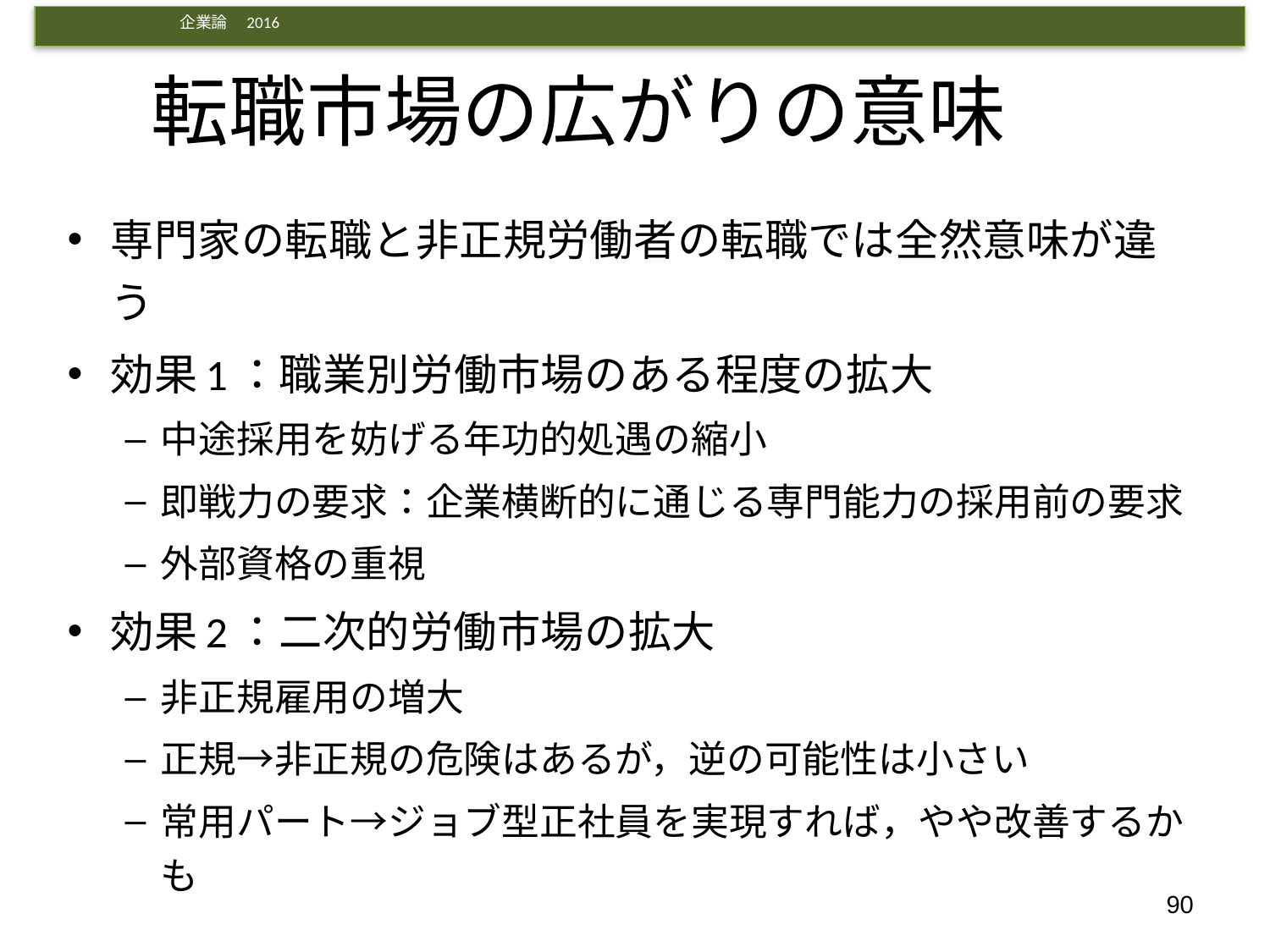

# 転職市場の広がりの意味
専門家の転職と非正規労働者の転職では全然意味が違う
効果1：職業別労働市場のある程度の拡大
中途採用を妨げる年功的処遇の縮小
即戦力の要求：企業横断的に通じる専門能力の採用前の要求
外部資格の重視
効果2：二次的労働市場の拡大
非正規雇用の増大
正規→非正規の危険はあるが，逆の可能性は小さい
常用パート→ジョブ型正社員を実現すれば，やや改善するかも
90